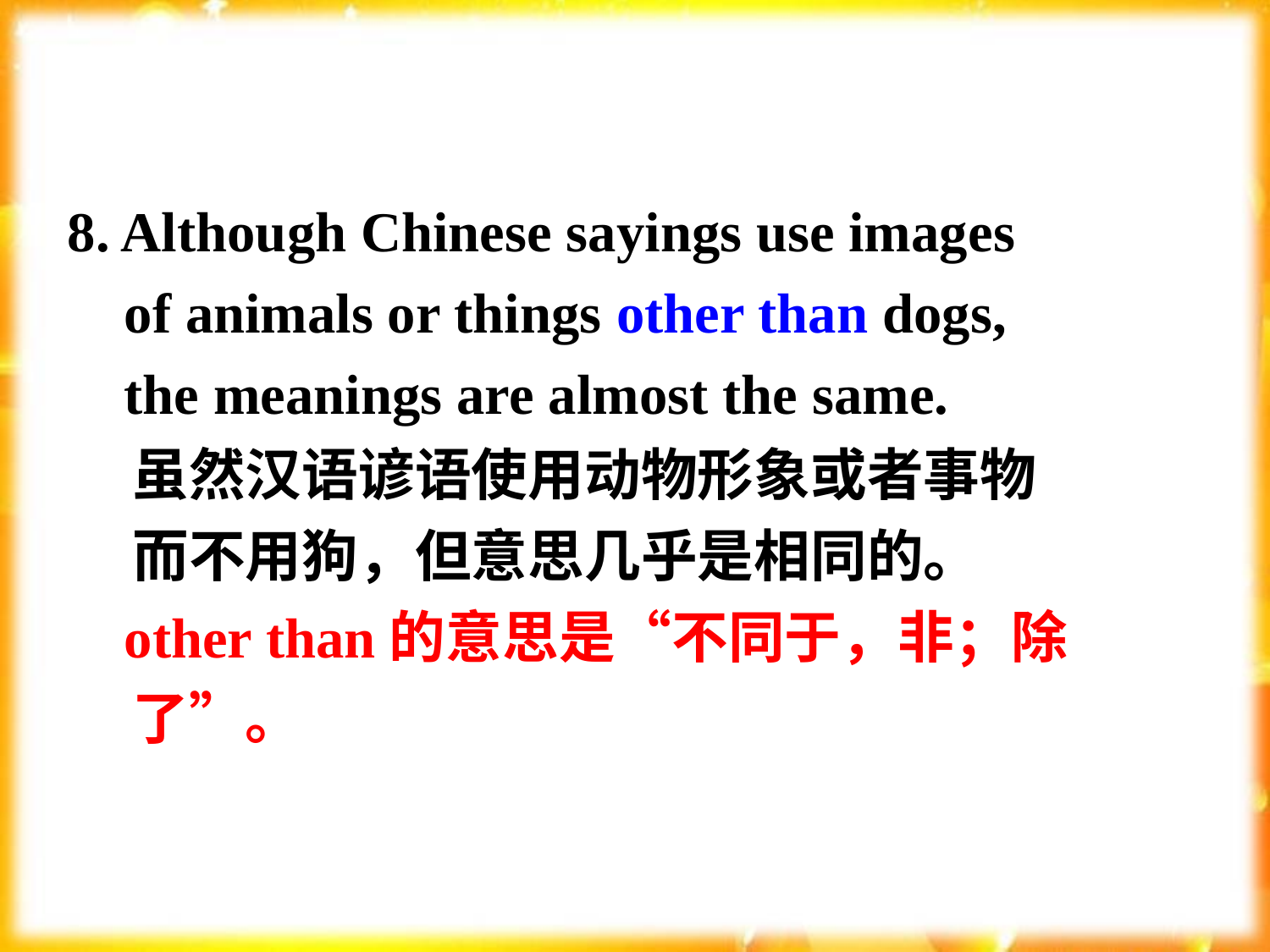

8. Although Chinese sayings use images
    of animals or things other than dogs,
    the meanings are almost the same.
    虽然汉语谚语使用动物形象或者事物
    而不用狗，但意思几乎是相同的。
    other than的意思是“不同于，非；除
    了”。